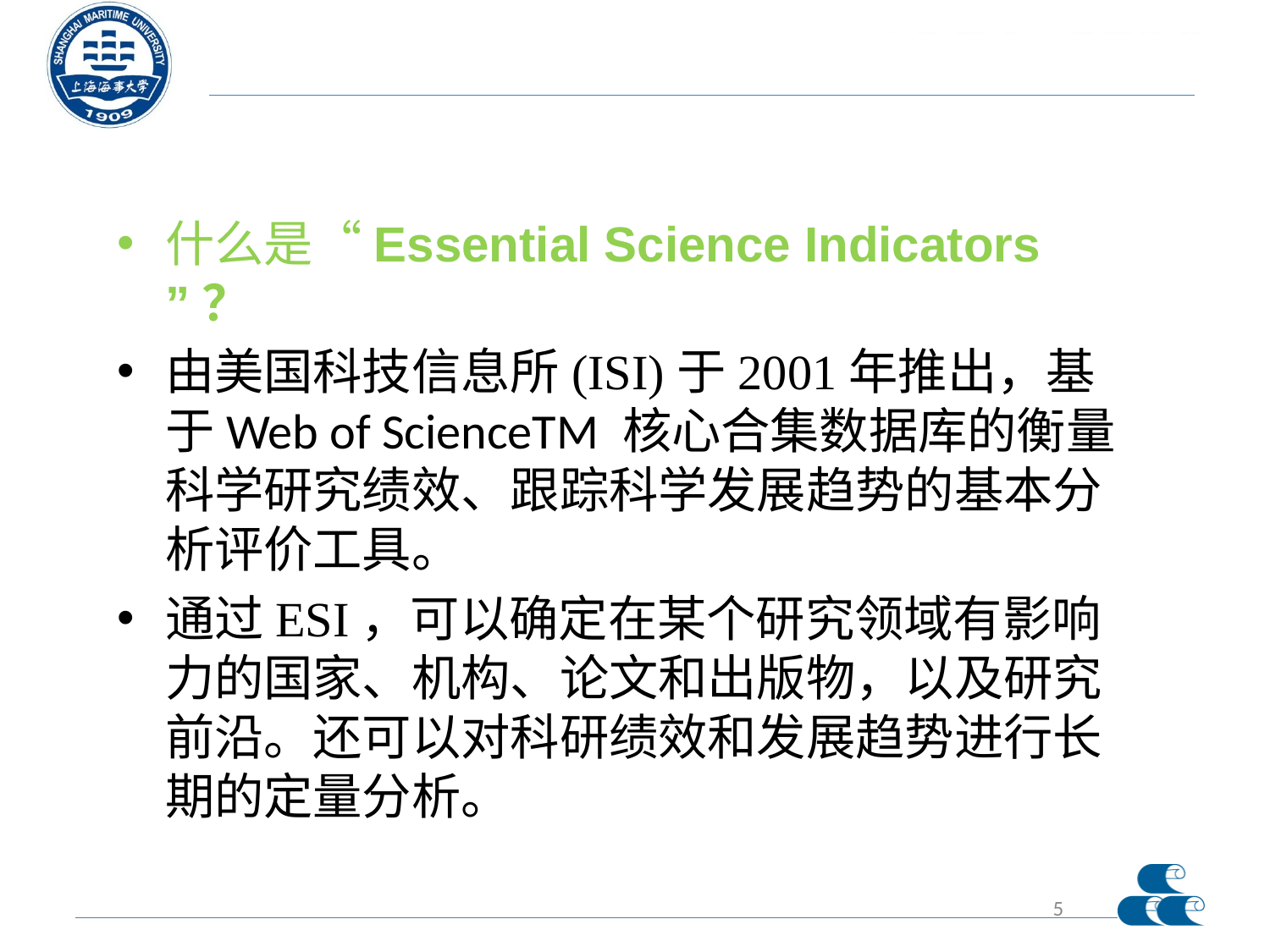

什么是“Essential Science Indicators ”？
由美国科技信息所(ISI)于2001年推出，基于Web of ScienceTM 核心合集数据库的衡量科学研究绩效、跟踪科学发展趋势的基本分析评价工具。
通过ESI，可以确定在某个研究领域有影响力的国家、机构、论文和出版物，以及研究前沿。还可以对科研绩效和发展趋势进行长期的定量分析。
5